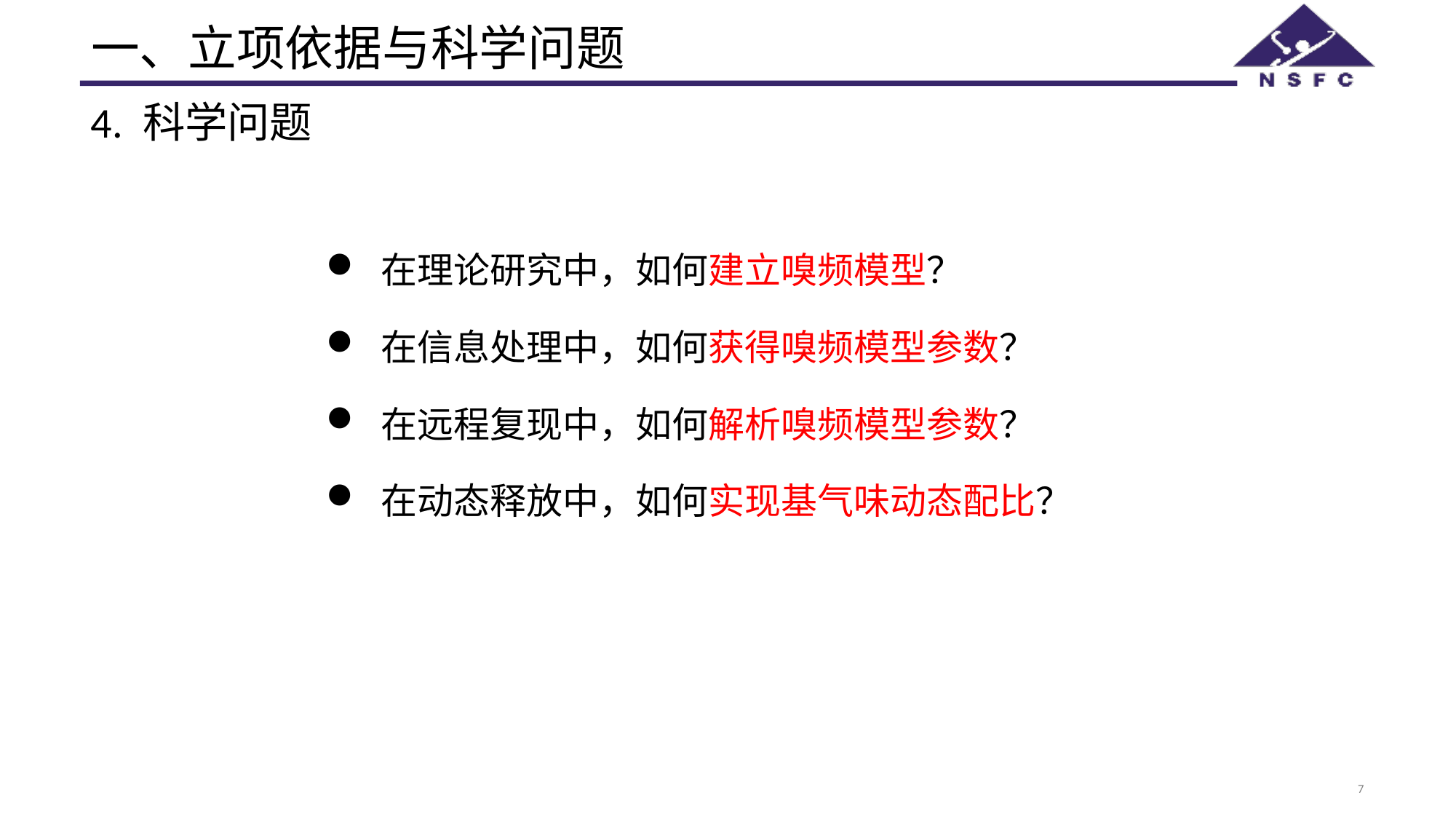

# 一、立项依据与科学问题
4. 科学问题
在理论研究中，如何建立嗅频模型？
在信息处理中，如何获得嗅频模型参数？
在远程复现中，如何解析嗅频模型参数？
在动态释放中，如何实现基气味动态配比？
7